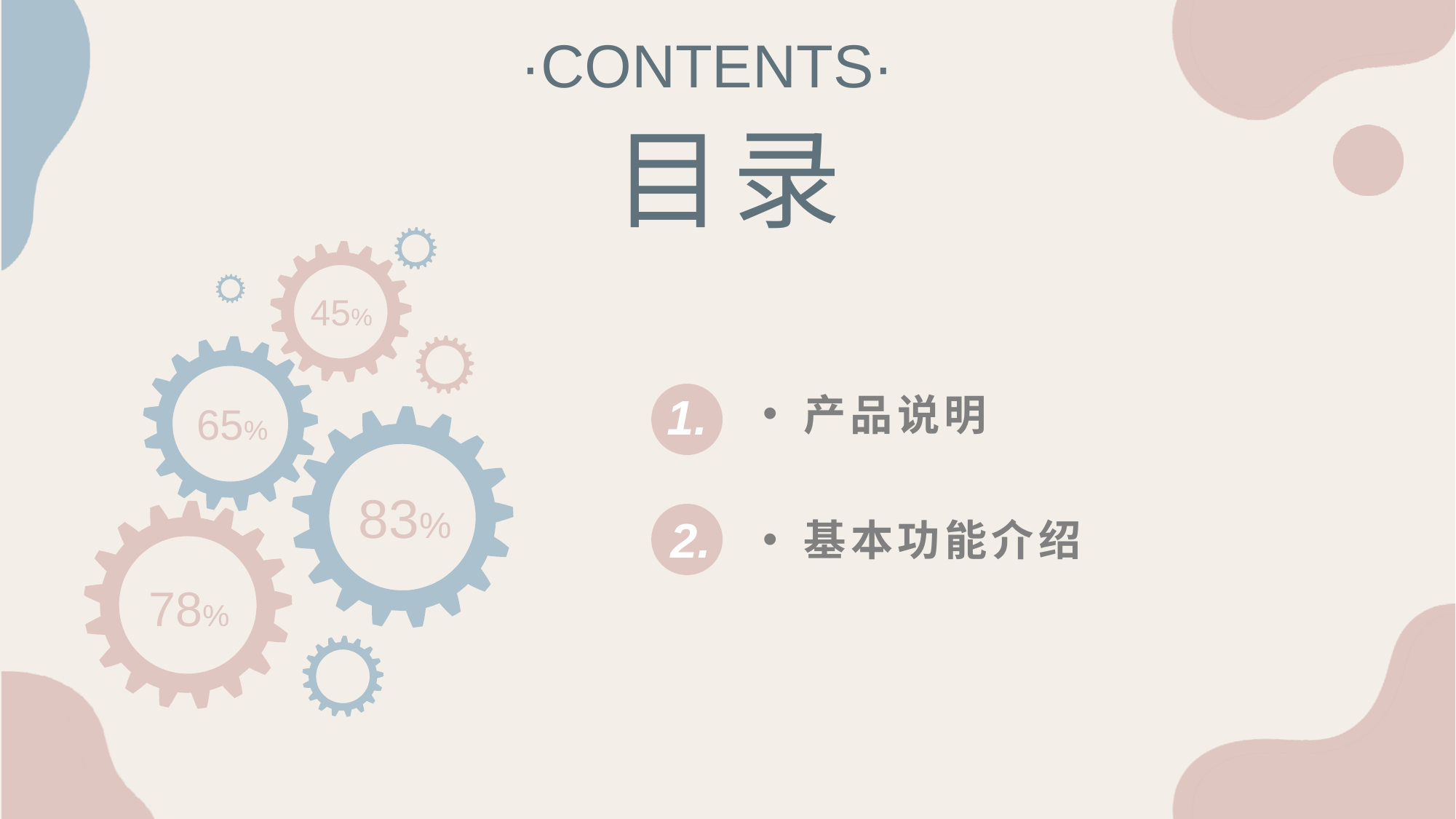

·CONTENTS·
目录

45%

65%

83%

78%

1.
产品说明

2.
基本功能介绍